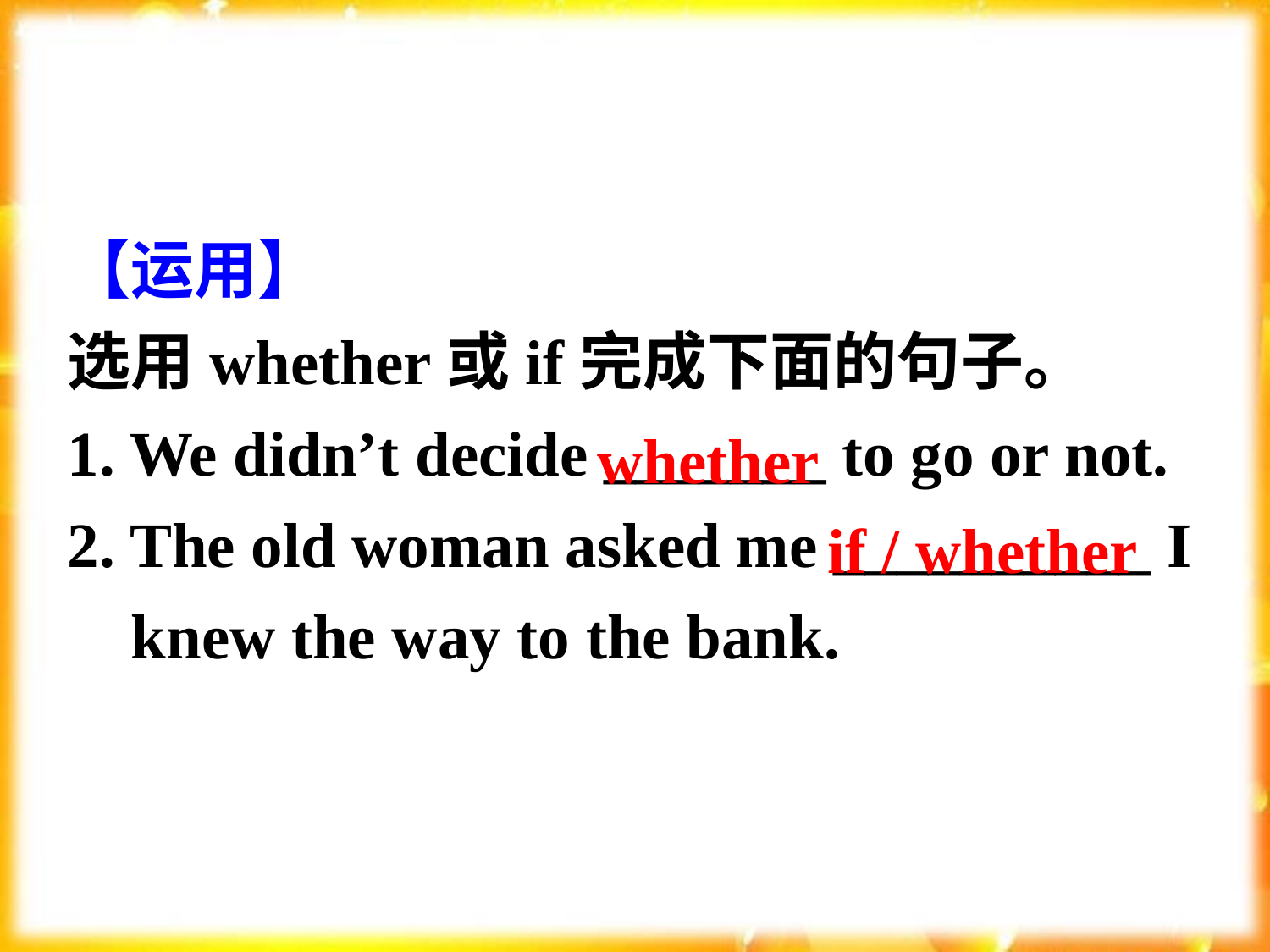

【运用】
选用whether或if完成下面的句子。
1. We didn’t decide _______ to go or not.
2. The old woman asked me __________ I
    knew the way to the bank.
whether
if / whether